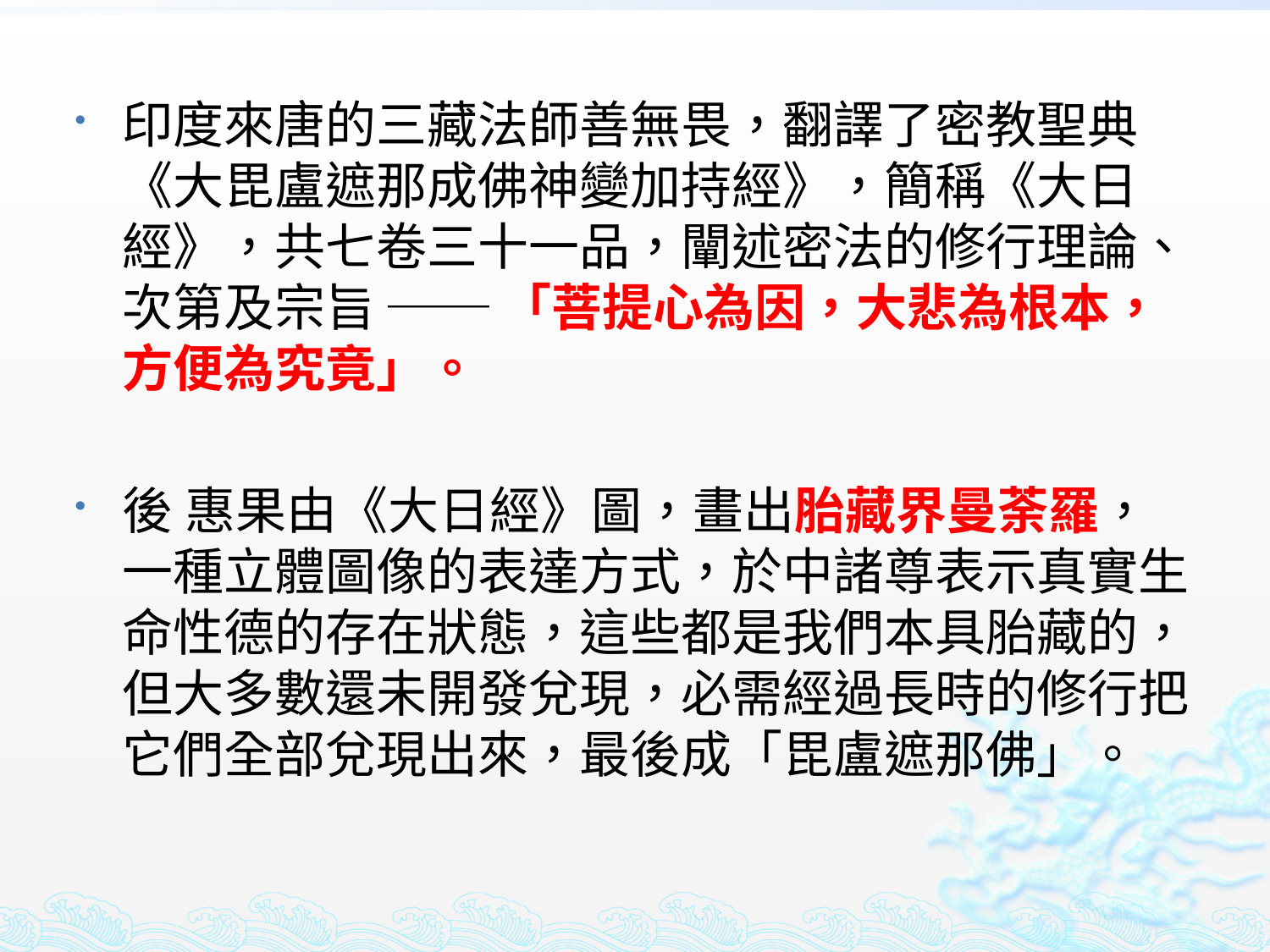

印度來唐的三藏法師善無畏，翻譯了密教聖典《大毘盧遮那成佛神變加持經》，簡稱《大日經》，共七卷三十一品，闡述密法的修行理論、次第及宗旨 ── 「菩提心為因，大悲為根本，方便為究竟」。

後 惠果由《大日經》圖，畫出胎藏界曼荼羅，一種立體圖像的表達方式，於中諸尊表示真實生命性德的存在狀態，這些都是我們本具胎藏的，但大多數還未開發兌現，必需經過長時的修行把它們全部兌現出來，最後成「毘盧遮那佛」。